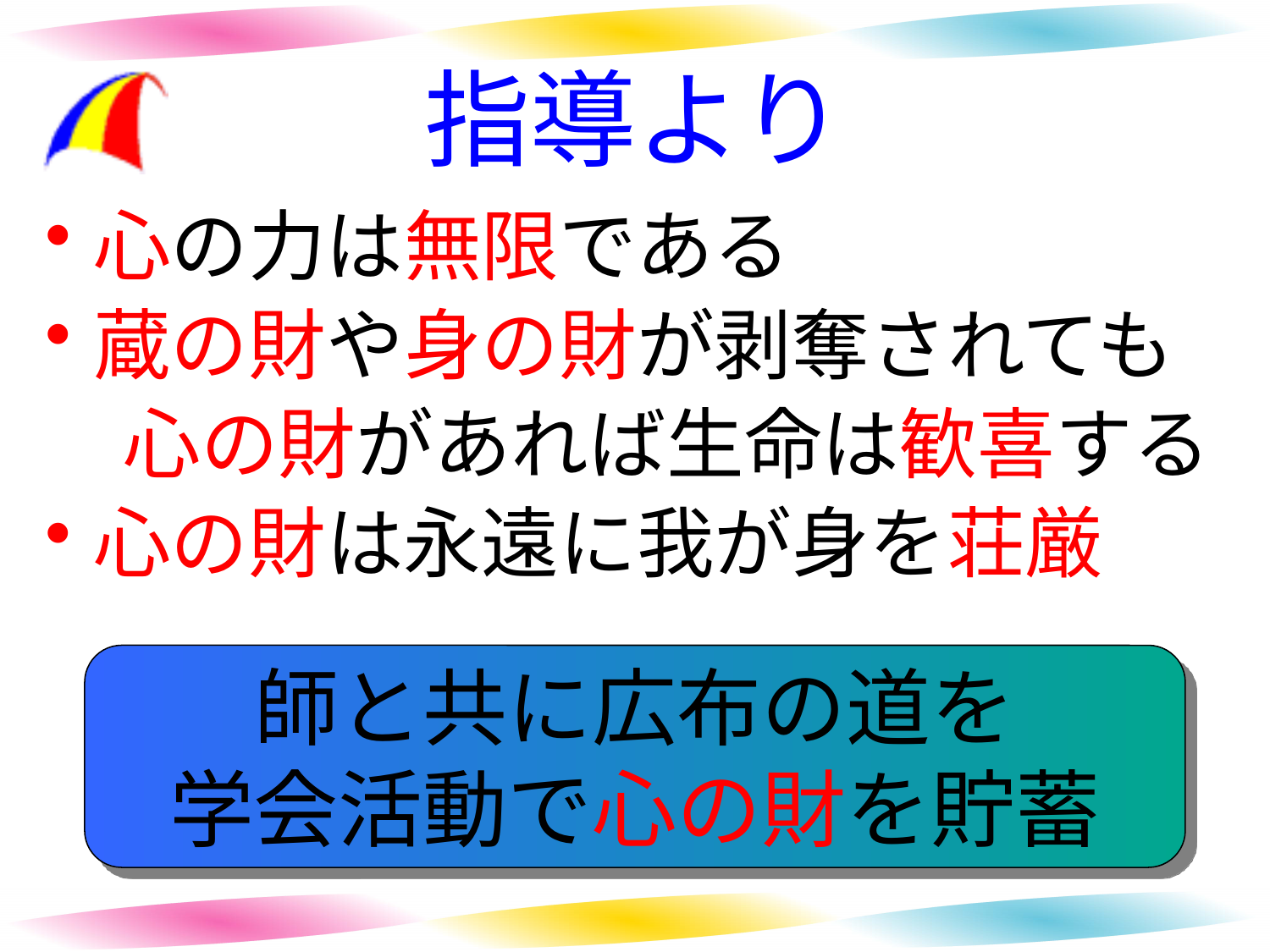

# 指導より
心の力は無限である
蔵の財や身の財が剥奪されても
　心の財があれば生命は歓喜する
心の財は永遠に我が身を荘厳
師と共に広布の道を
学会活動で心の財を貯蓄